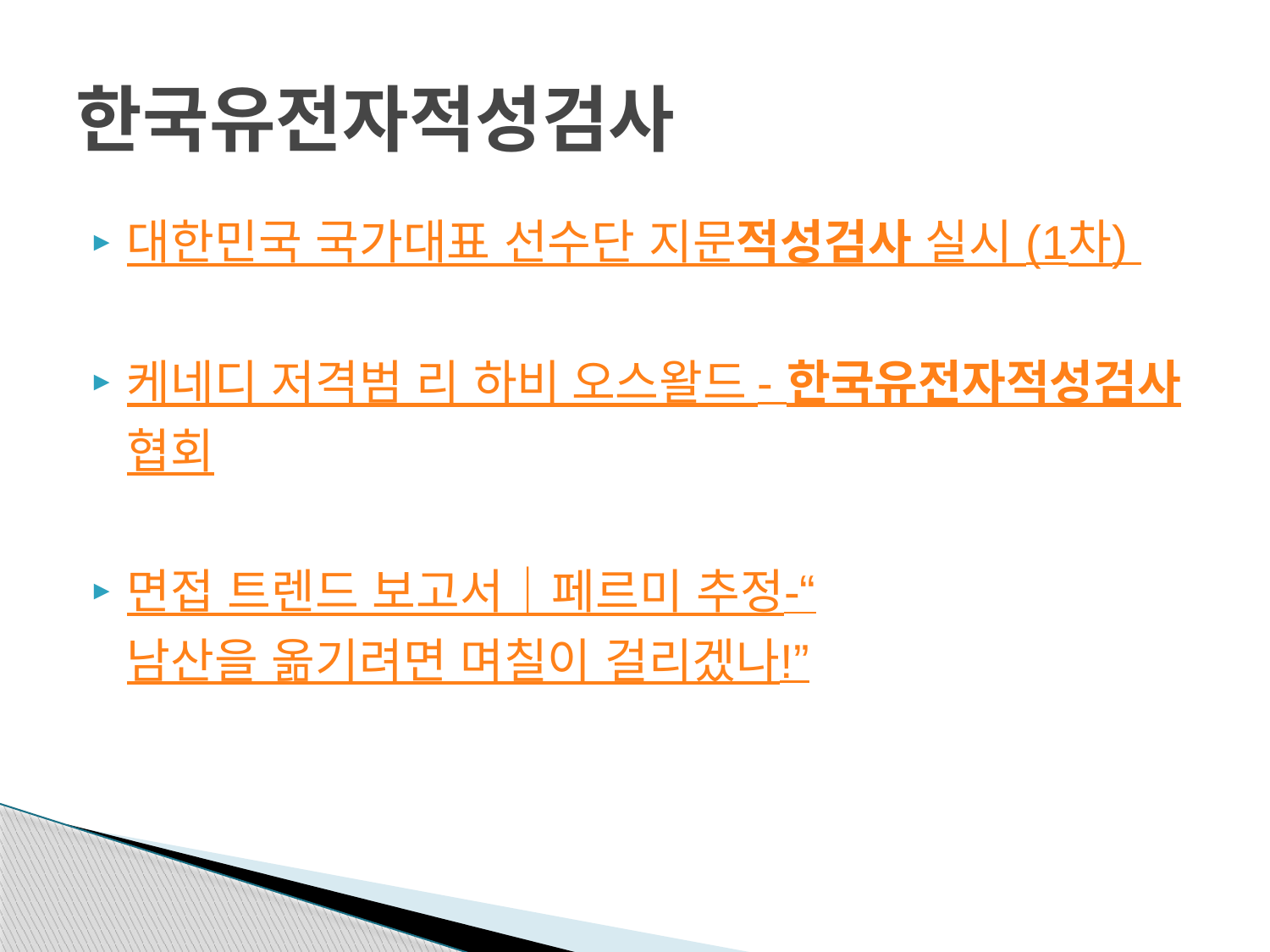

# 한국유전자적성검사
대한민국 국가대표 선수단 지문적성검사 실시 (1차)

케네디 저격범 리 하비 오스왈드 - 한국유전자적성검사협회

면접 트렌드 보고서｜페르미 추정-“남산을 옮기려면 며칠이 걸리겠나!”